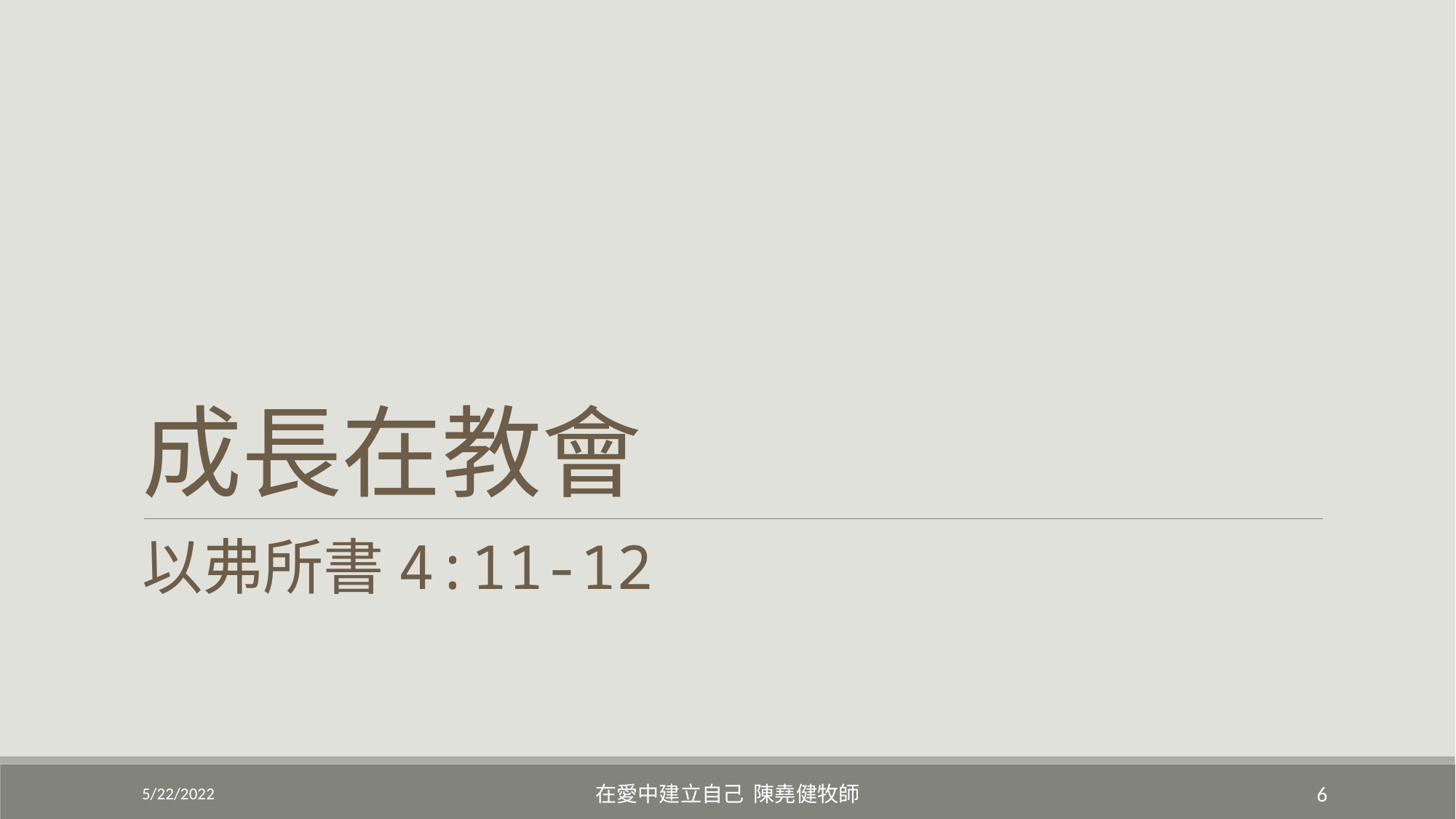

# 成長在教會
以弗所書4:11-12
5/22/2022
在愛中建立自己  陳堯健牧師
6